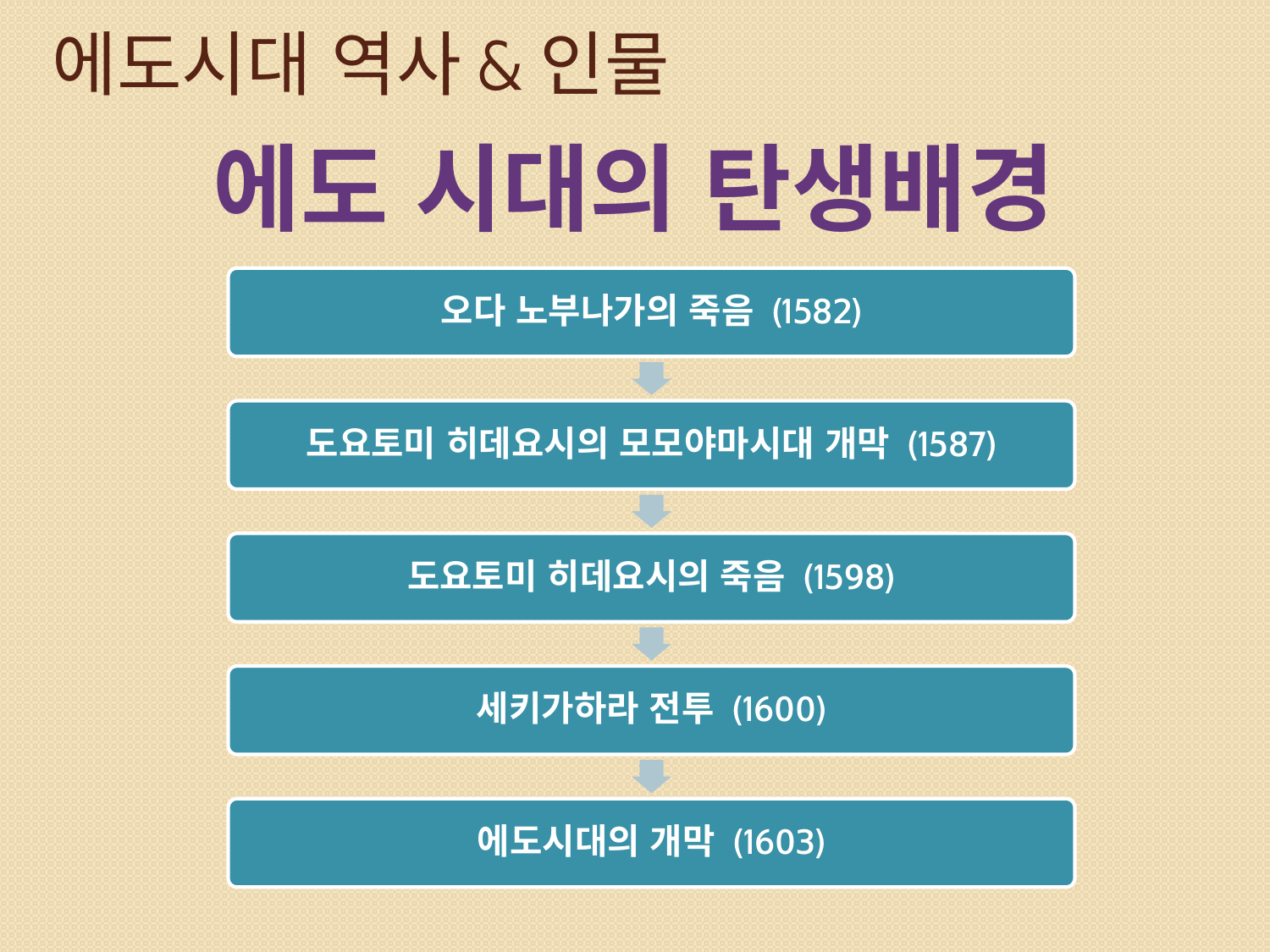

에도시대 역사&인물
# 에도 시대의 탄생배경
오다 노부나가의 죽음 (1582)

도요토미 히데요시의 모모야마시대 개막 (1587)

도요토미 히데요시의 죽음 (1598)

세키가하라 전투 (1600)

에도시대의 개막 (1603)